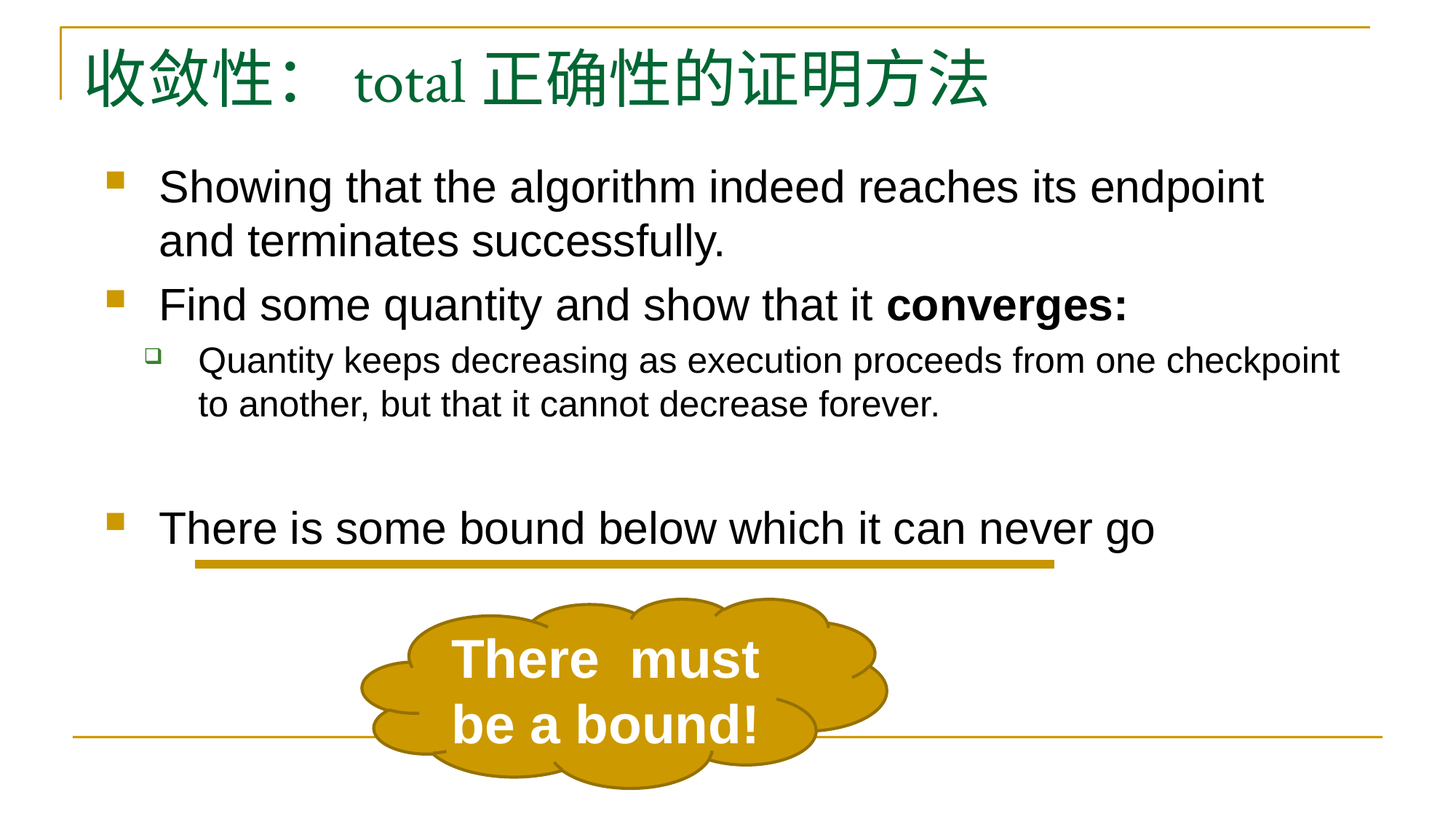

# 收敛性：total正确性的证明方法
Showing that the algorithm indeed reaches its endpoint and terminates successfully.
Find some quantity and show that it converges:
Quantity keeps decreasing as execution proceeds from one checkpoint to another, but that it cannot decrease forever.

There is some bound below which it can never go
There  must be a bound!